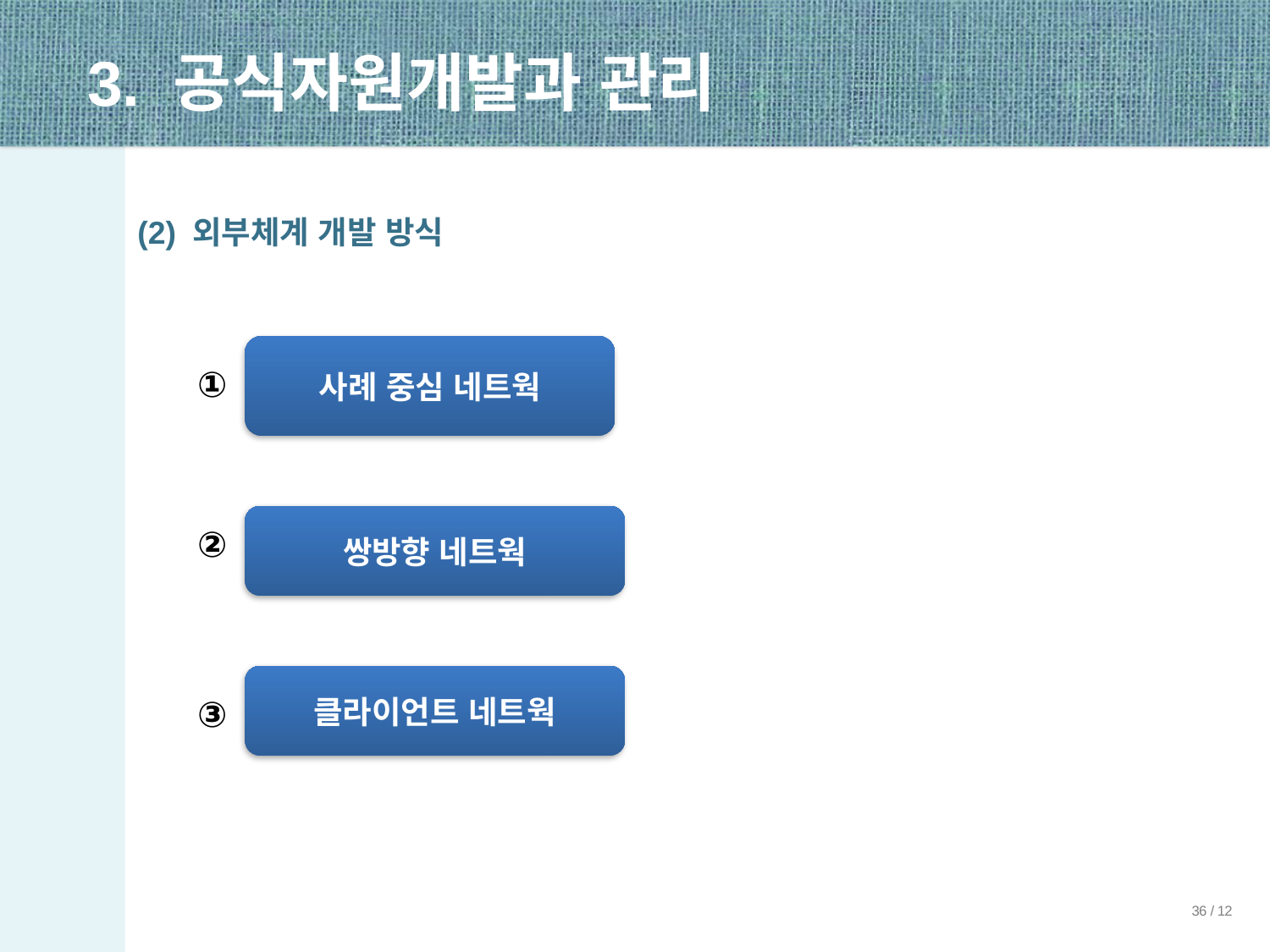

3. 공식자원개발과 관리
(2) 외부체계 개발 방식
사례 중심 네트웍
①
쌍방향 네트웍
②
클라이언트 네트웍
③
36 / 12